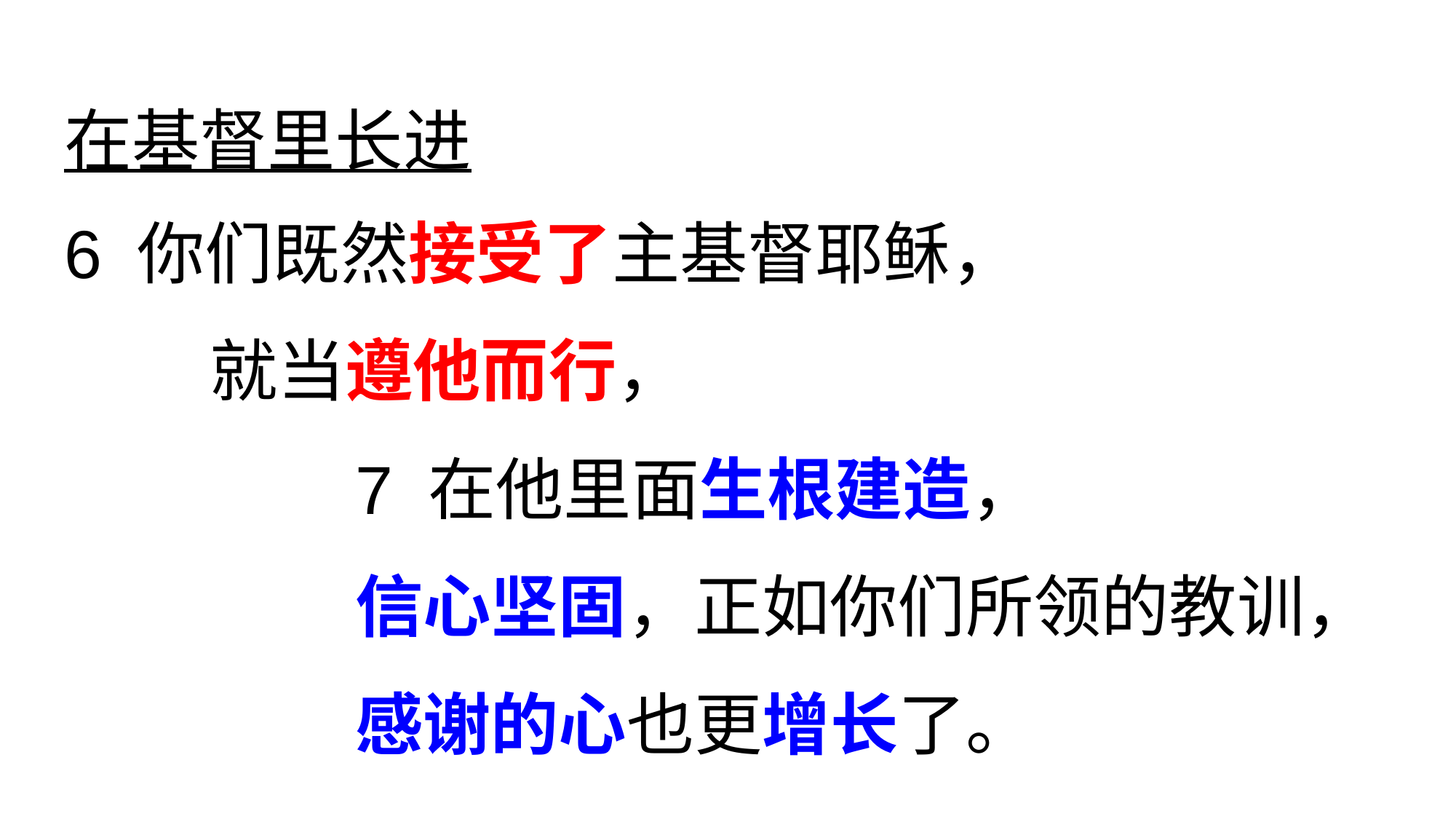

# 在基督里长进
6 你们既然接受了主基督耶稣，
就当遵他而行，
7 在他里面生根建造，
信心坚固，正如你们所领的教训，
感谢的心也更增长了。